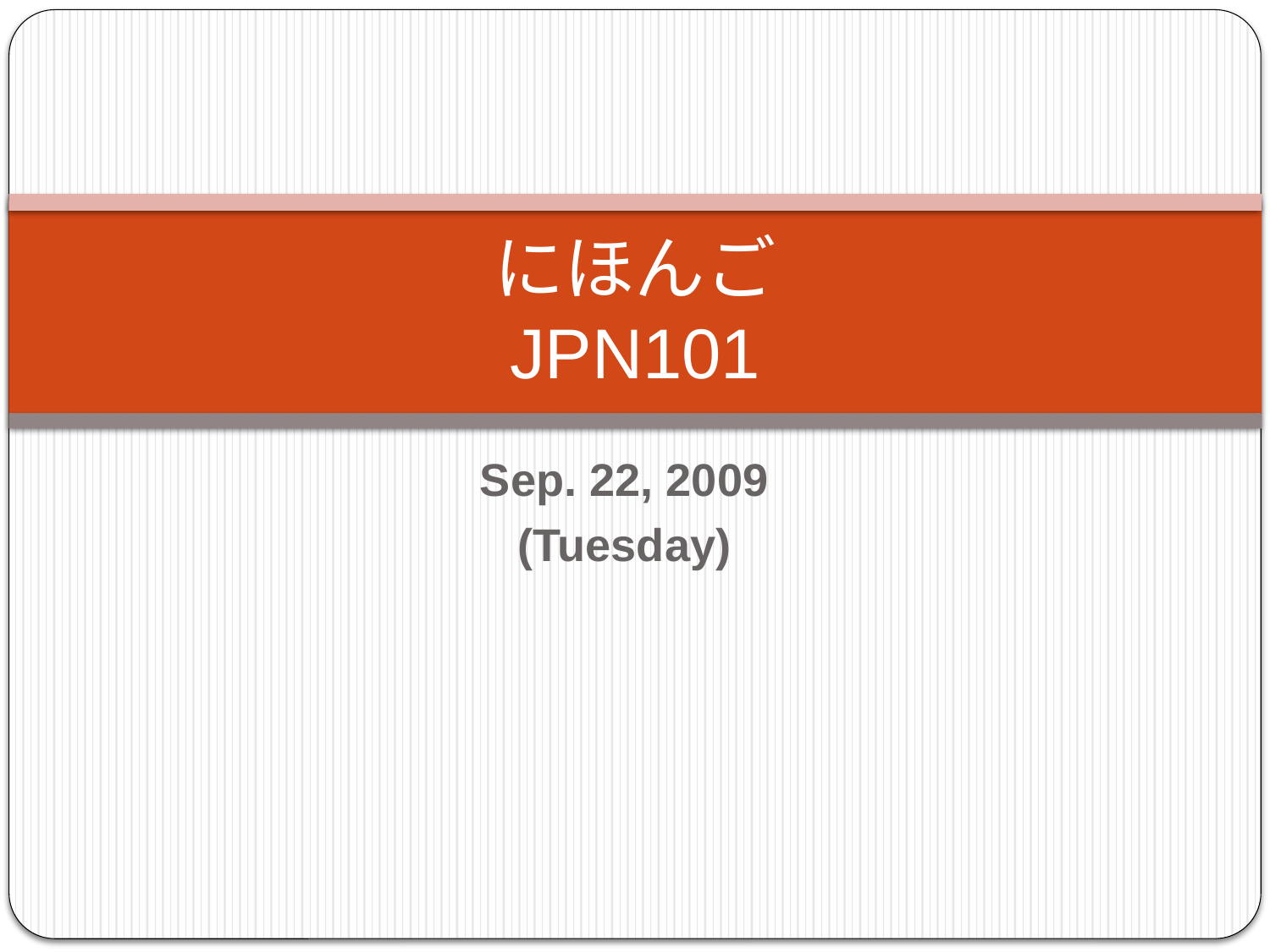

# にほんご JPN101
Sep. 22, 2009
(Tuesday)